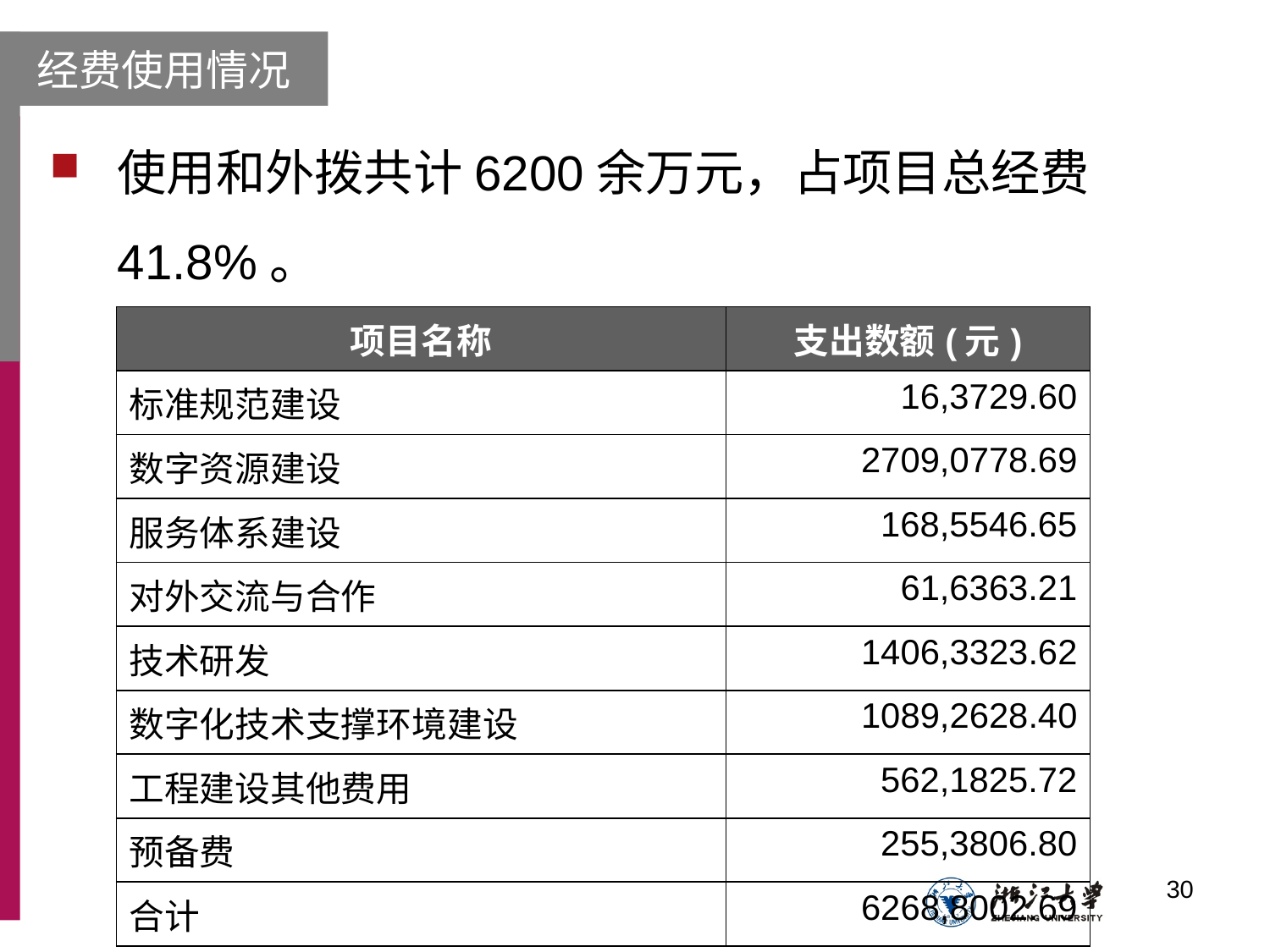

经费使用情况
使用和外拨共计6200余万元，占项目总经费41.8%。
| 项目名称 | 支出数额(元) |
| --- | --- |
| 标准规范建设 | 16,3729.60 |
| 数字资源建设 | 2709,0778.69 |
| 服务体系建设 | 168,5546.65 |
| 对外交流与合作 | 61,6363.21 |
| 技术研发 | 1406,3323.62 |
| 数字化技术支撑环境建设 | 1089,2628.40 |
| 工程建设其他费用 | 562,1825.72 |
| 预备费 | 255,3806.80 |
| 合计 | 6268,8002.69 |
30